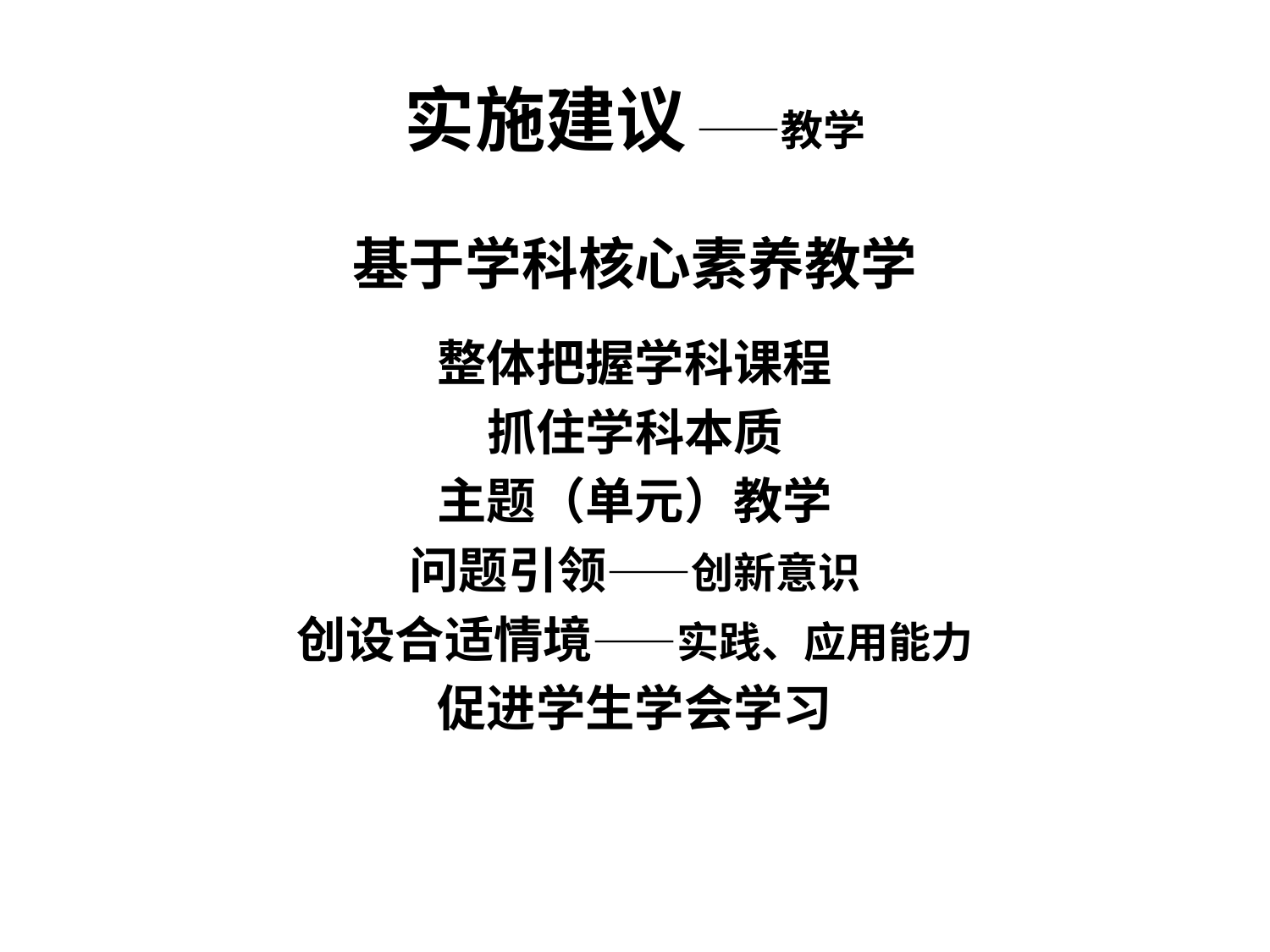

# 实施建议 ——教学
基于学科核心素养教学

整体把握学科课程
抓住学科本质
主题（单元）教学
问题引领——创新意识
创设合适情境——实践、应用能力
促进学生学会学习